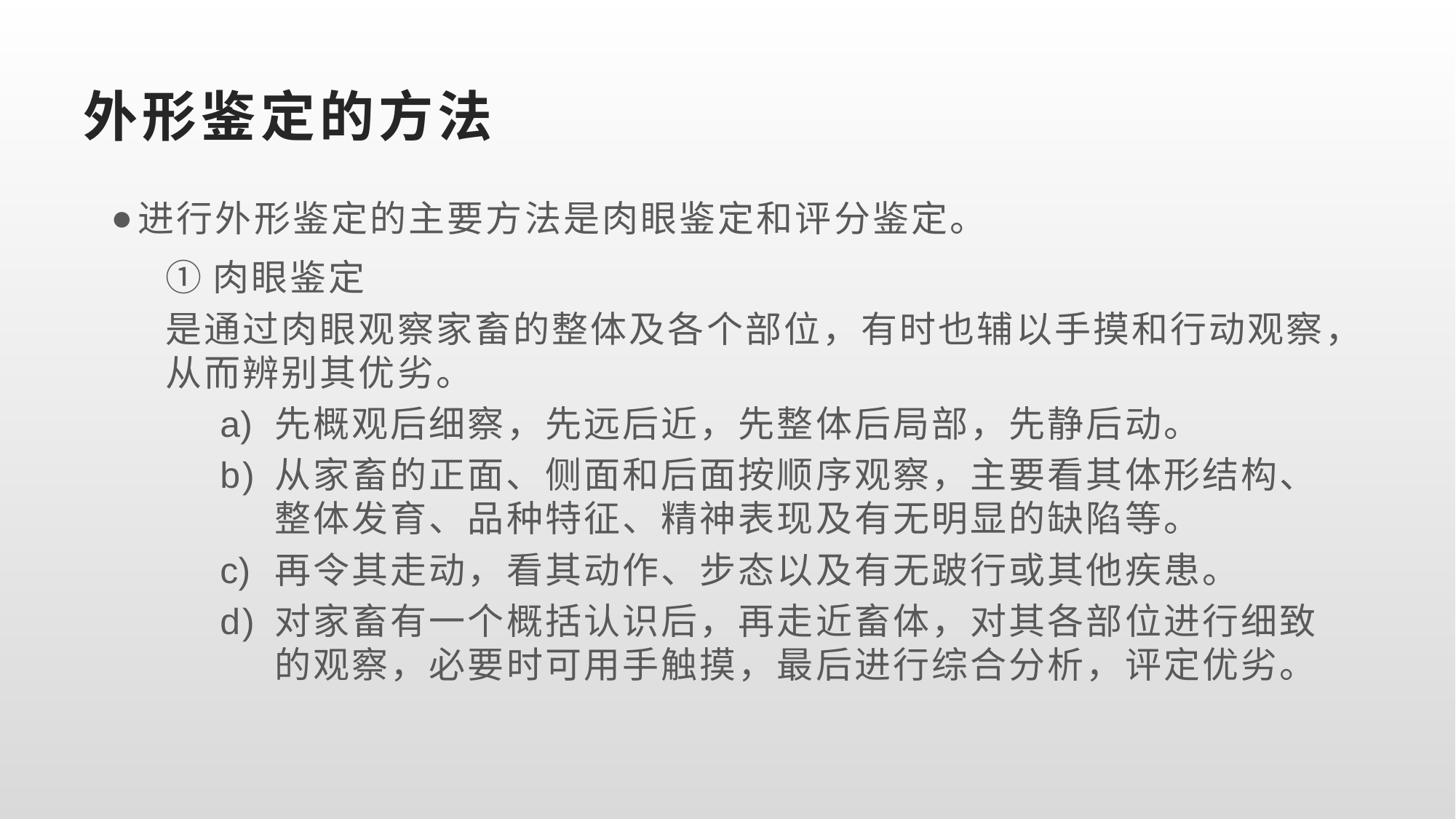

# 外形鉴定的方法
进行外形鉴定的主要方法是肉眼鉴定和评分鉴定。
①肉眼鉴定
是通过肉眼观察家畜的整体及各个部位，有时也辅以手摸和行动观察，从而辨别其优劣。
先概观后细察，先远后近，先整体后局部，先静后动。
从家畜的正面、侧面和后面按顺序观察，主要看其体形结构、整体发育、品种特征、精神表现及有无明显的缺陷等。
再令其走动，看其动作、步态以及有无跛行或其他疾患。
对家畜有一个概括认识后，再走近畜体，对其各部位进行细致的观察，必要时可用手触摸，最后进行综合分析，评定优劣。